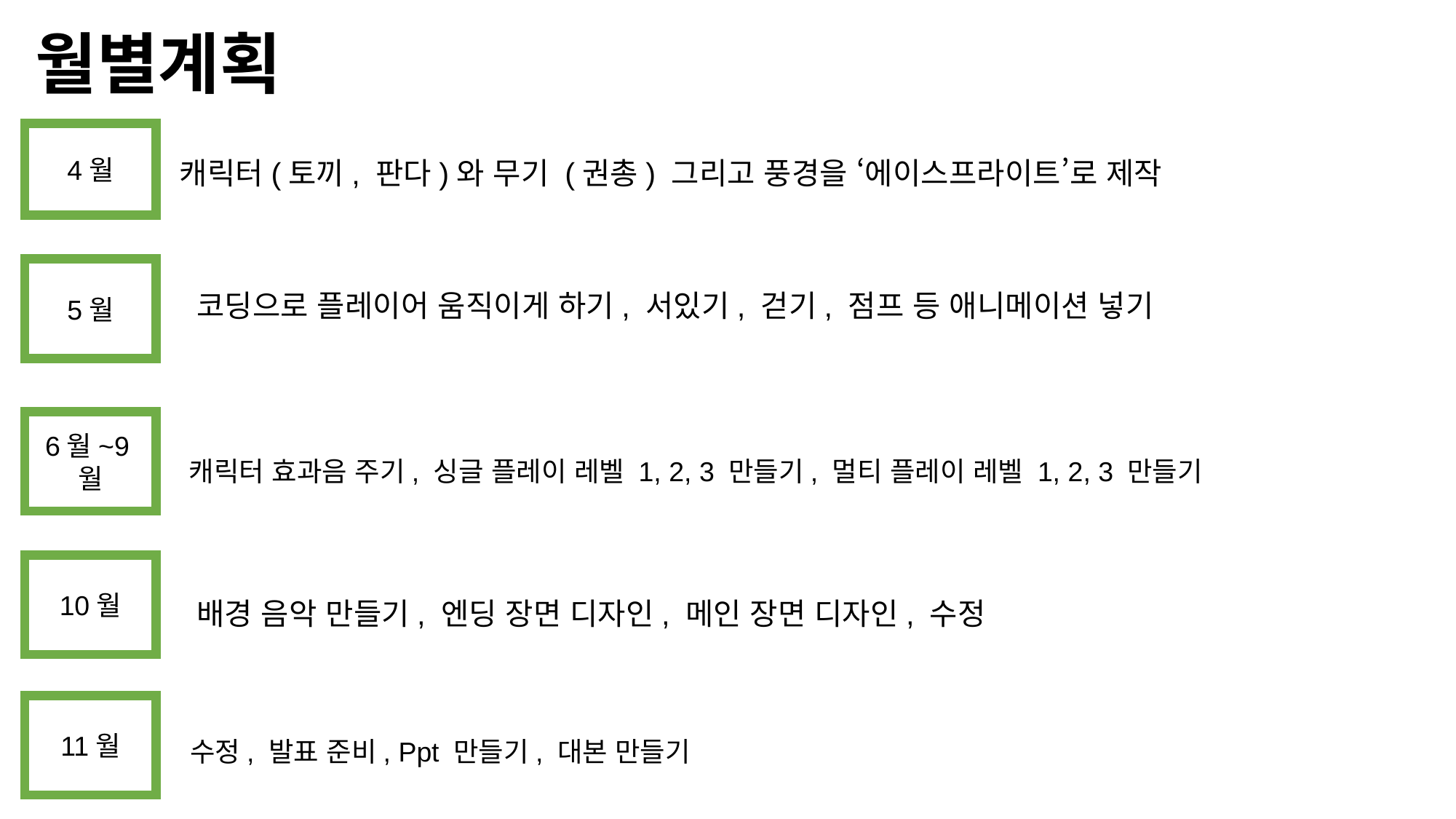

월별계획

캐릭터(토끼, 판다)와 무기 (권총) 그리고 풍경을 ‘에이스프라이트’로 제작

4월

코딩으로 플레이어 움직이게 하기, 서있기, 걷기, 점프 등 애니메이션 넣기
5월
6월~9월
캐릭터 효과음 주기, 싱글 플레이 레벨 1, 2, 3 만들기, 멀티 플레이 레벨 1, 2, 3 만들기
10월
배경 음악 만들기, 엔딩 장면 디자인, 메인 장면 디자인, 수정
11월
수정, 발표 준비, Ppt 만들기, 대본 만들기